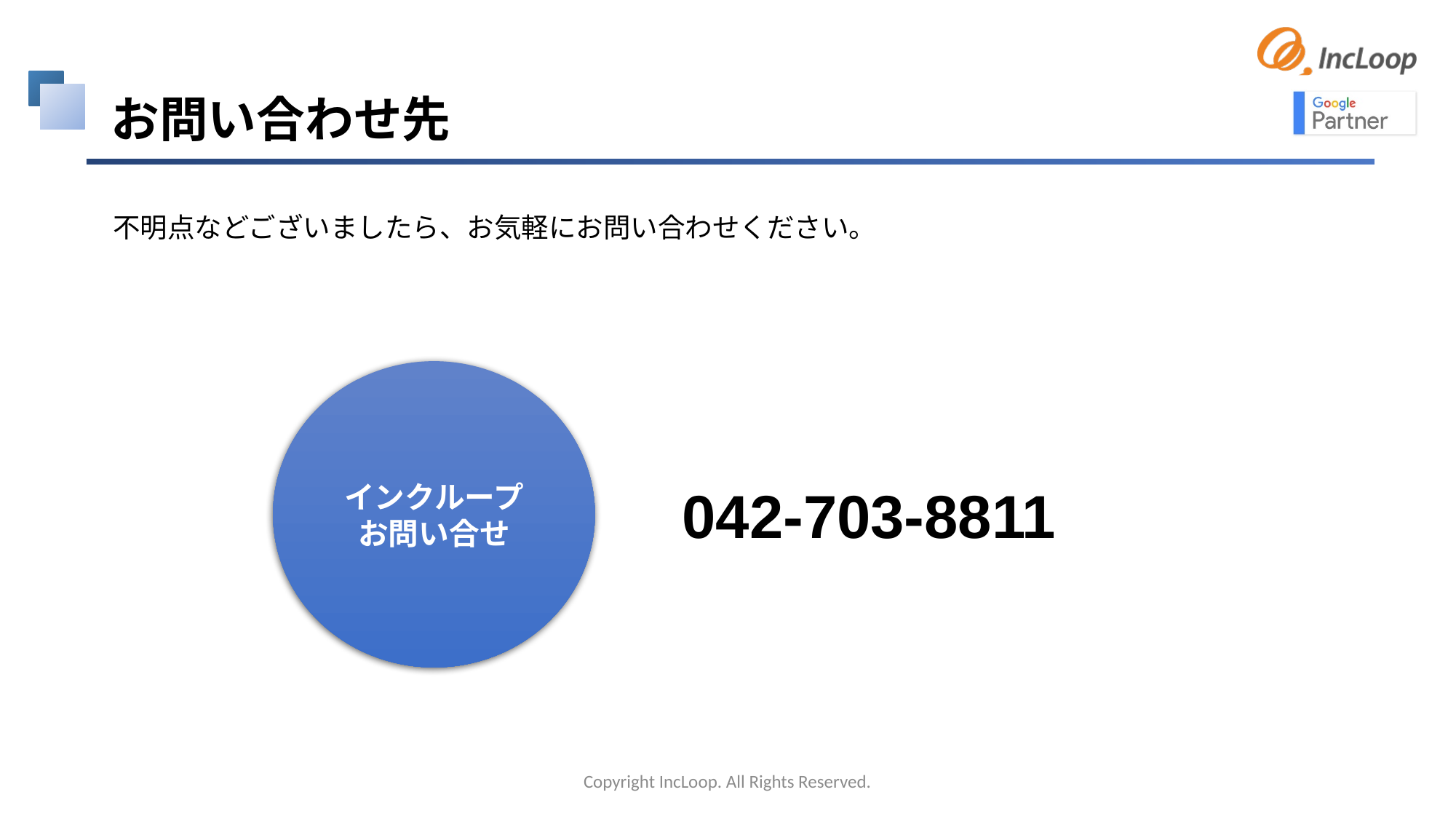

# お問い合わせ先
不明点などございましたら、お気軽にお問い合わせください。
インクループ
お問い合せ
042-703-8811
Copyright IncLoop. All Rights Reserved.